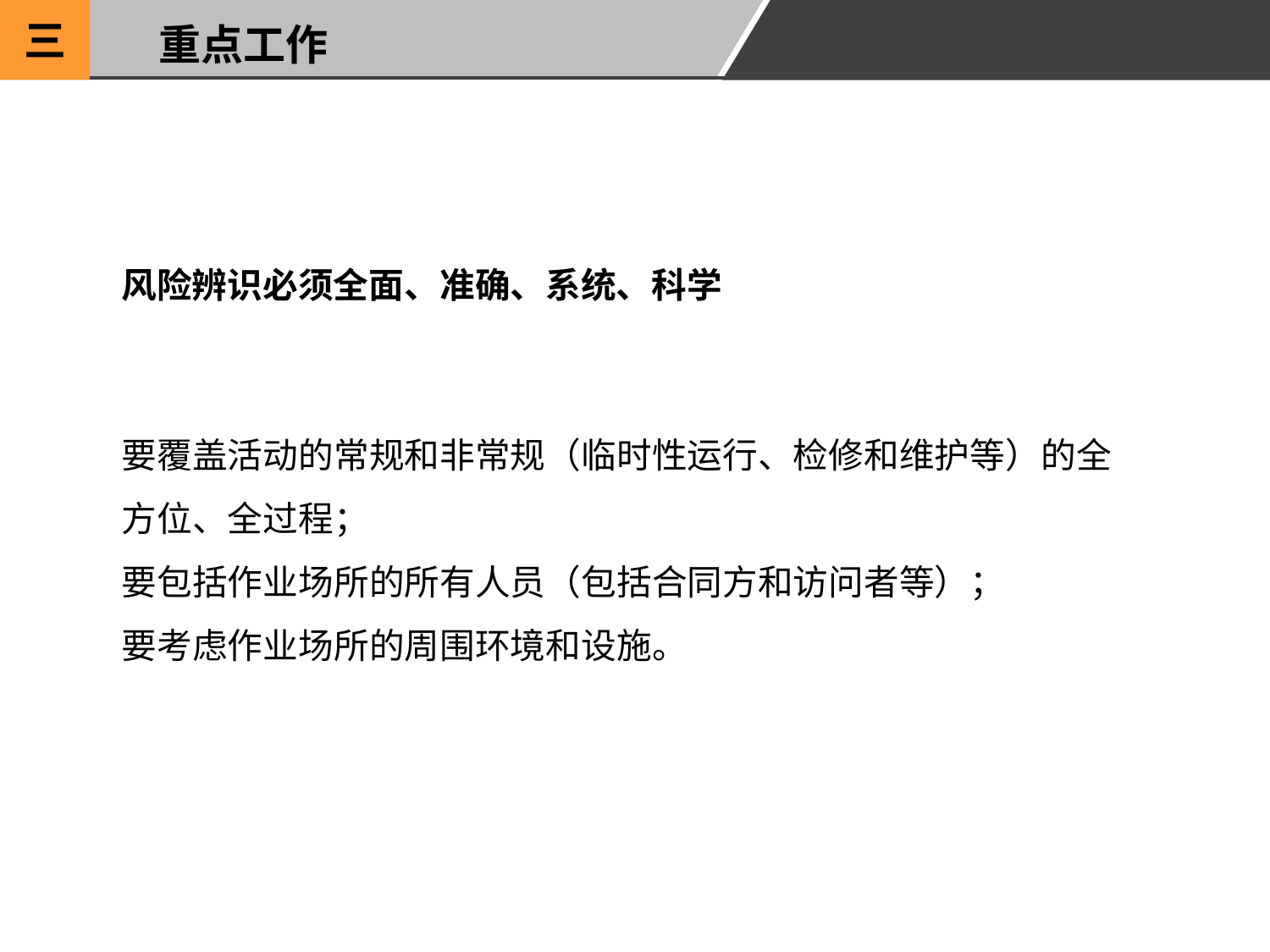

三
重点工作
风险辨识必须全面、准确、系统、科学
要覆盖活动的常规和非常规（临时性运行、检修和维护等）的全方位、全过程；
要包括作业场所的所有人员（包括合同方和访问者等）；
要考虑作业场所的周围环境和设施。